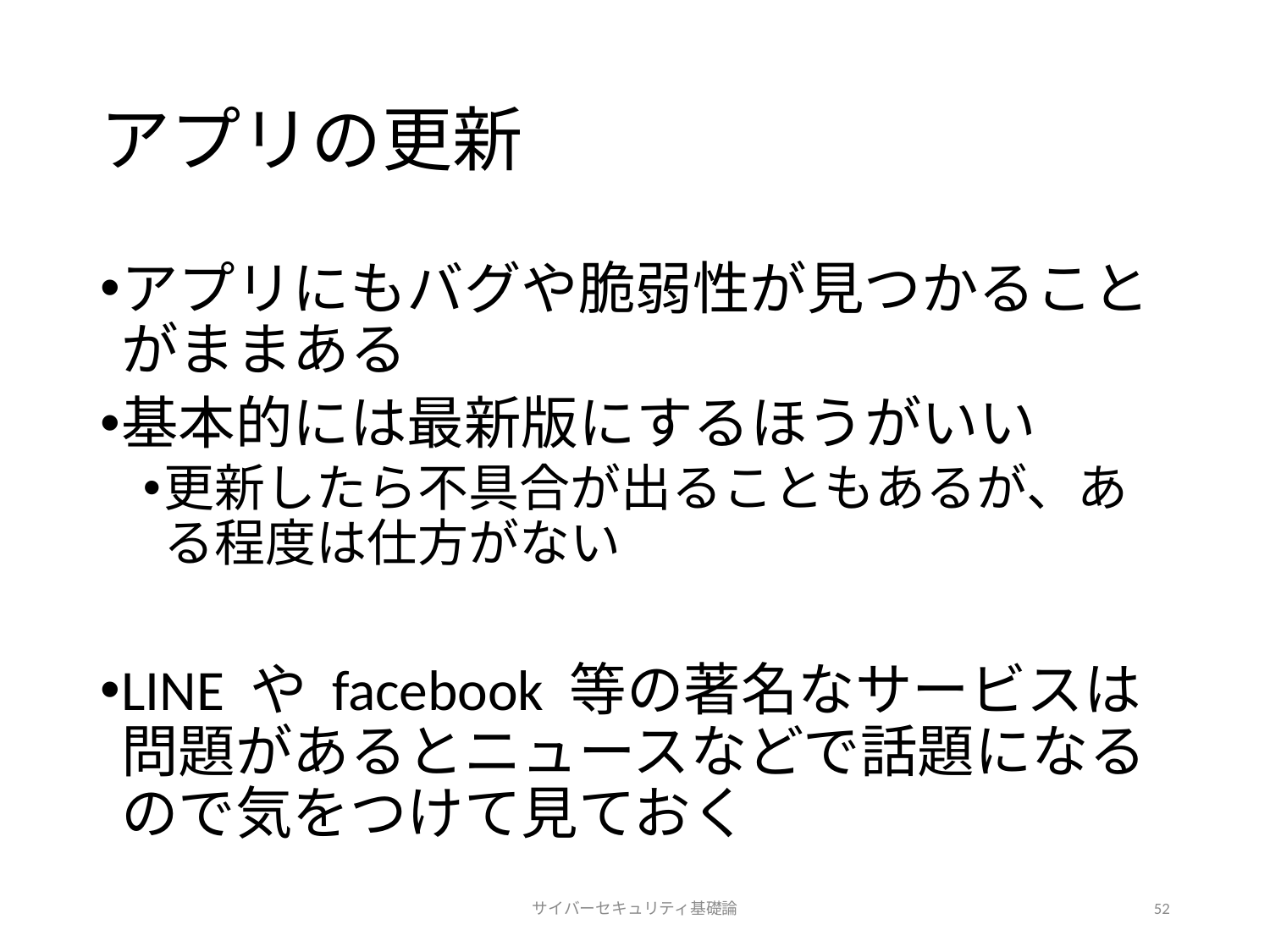

# アプリの更新
アプリにもバグや脆弱性が見つかることがままある
基本的には最新版にするほうがいい
更新したら不具合が出ることもあるが、ある程度は仕方がない

LINE や facebook 等の著名なサービスは問題があるとニュースなどで話題になるので気をつけて見ておく

サイバーセキュリティ基礎論
52